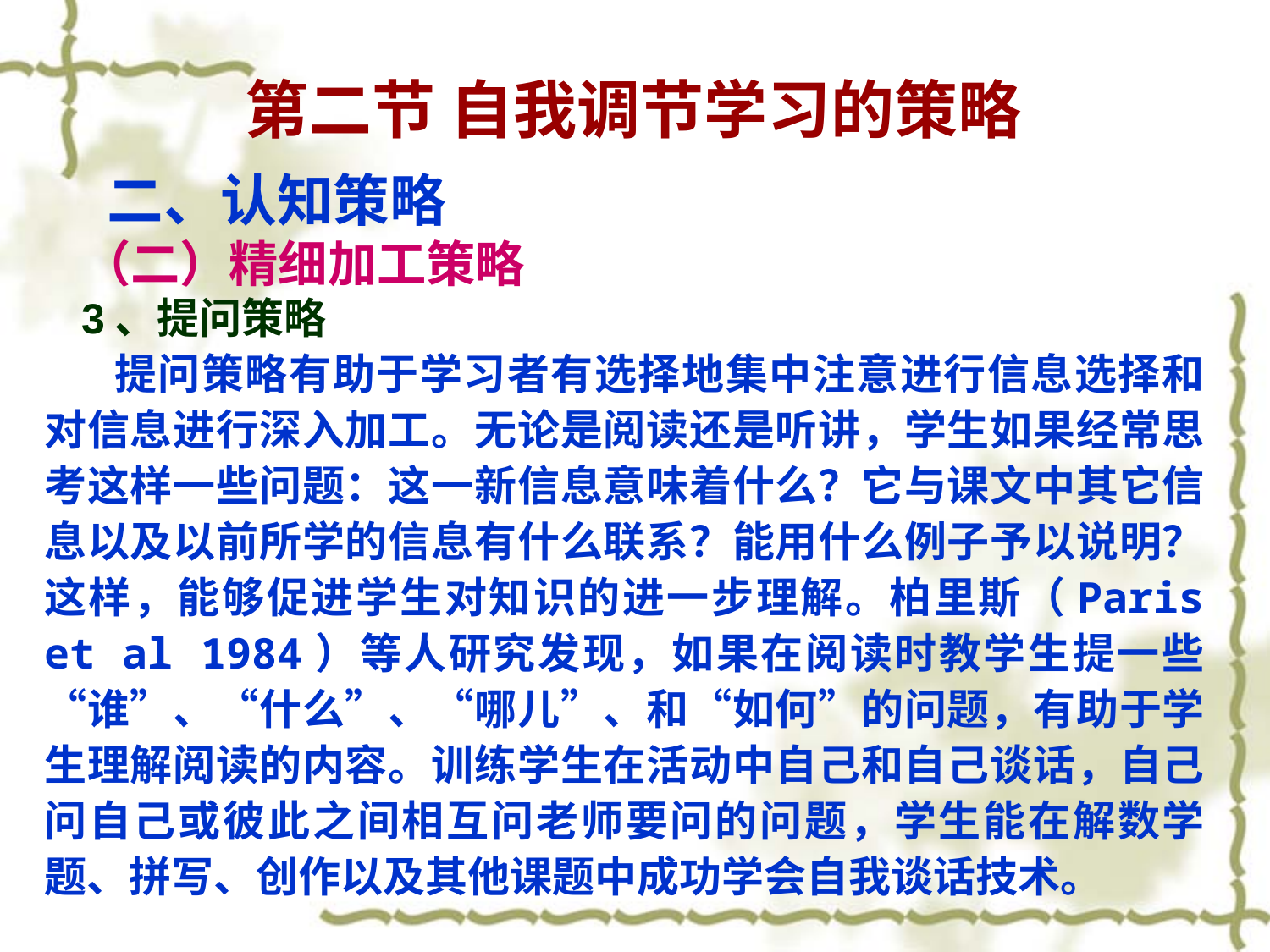

第二节 自我调节学习的策略
 二、认知策略
（二）精细加工策略
3、提问策略
  提问策略有助于学习者有选择地集中注意进行信息选择和对信息进行深入加工。无论是阅读还是听讲，学生如果经常思考这样一些问题：这一新信息意味着什么？它与课文中其它信息以及以前所学的信息有什么联系？能用什么例子予以说明？这样，能够促进学生对知识的进一步理解。柏里斯（Paris et al 1984）等人研究发现，如果在阅读时教学生提一些“谁”、“什么”、“哪儿”、和“如何”的问题，有助于学生理解阅读的内容。训练学生在活动中自己和自己谈话，自己问自己或彼此之间相互问老师要问的问题，学生能在解数学题、拼写、创作以及其他课题中成功学会自我谈话技术。